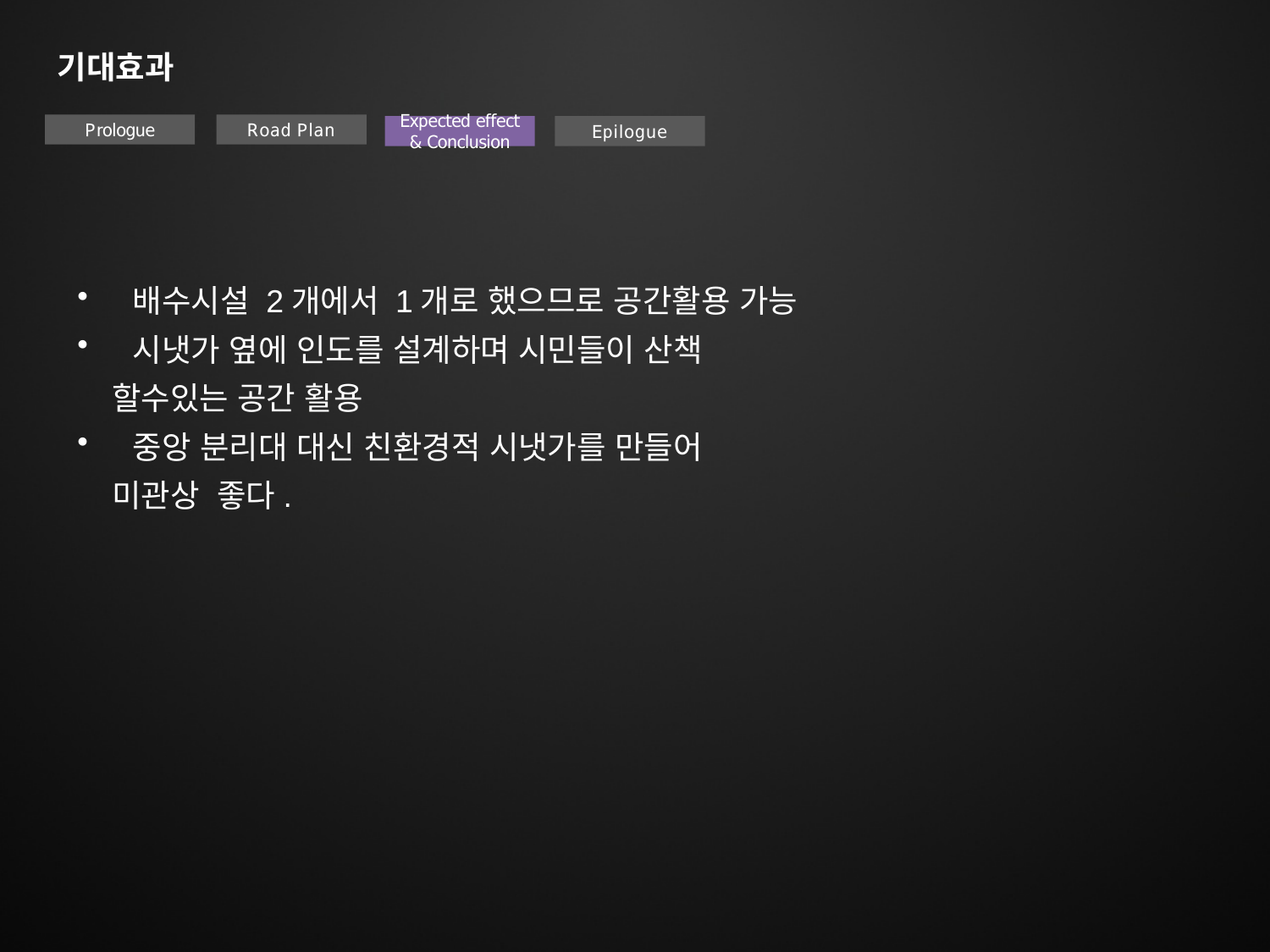

기대효과
Prologue
Road Plan
Expected effect & Conclusion
Epilogue

  배수시설 2개에서 1개로 했으므로 공간활용 가능
  시냇가 옆에 인도를 설계하며 시민들이 산책
   할수있는 공간 활용
  중앙 분리대 대신 친환경적 시냇가를 만들어
   미관상  좋다.